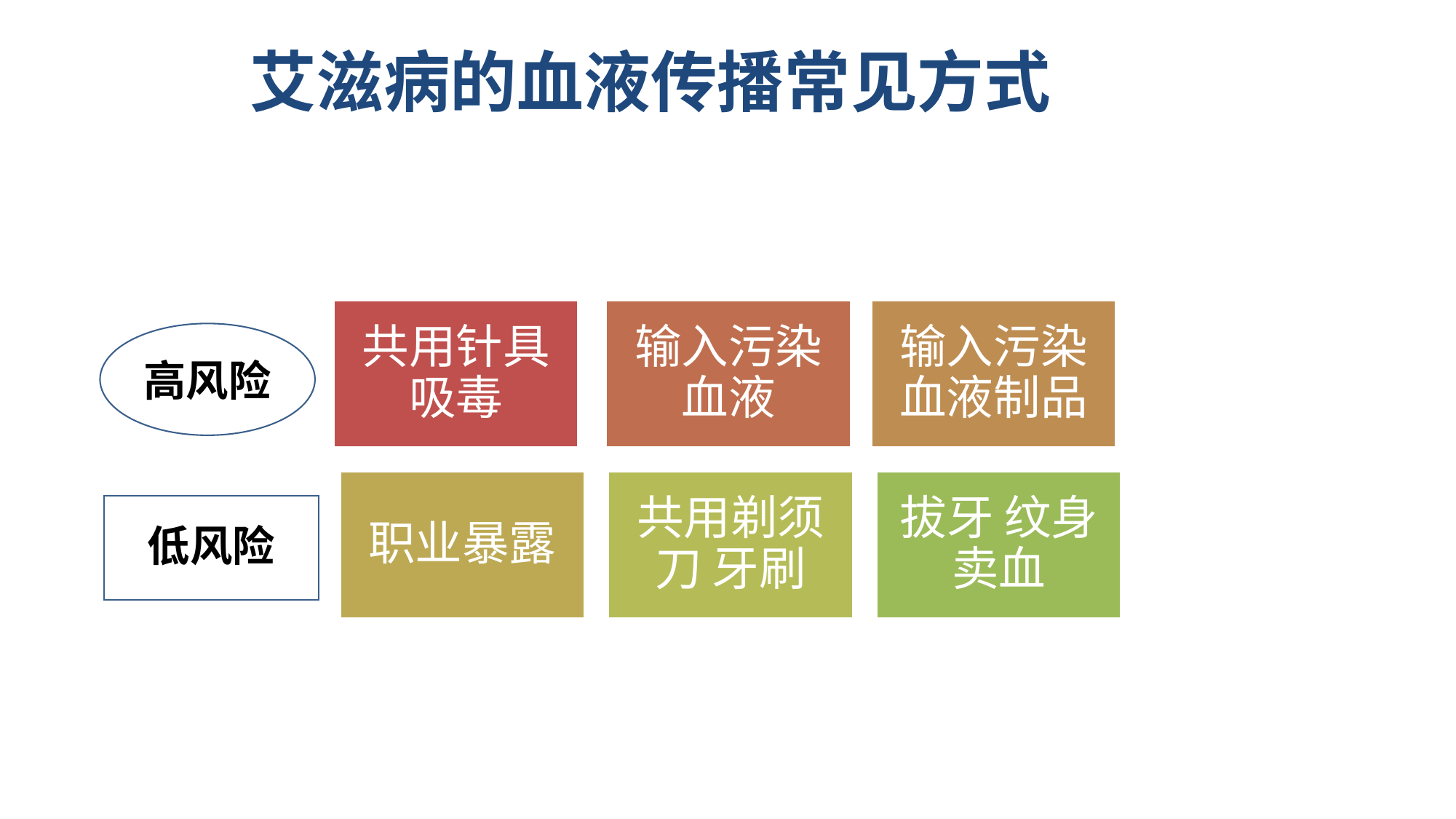

#
艾滋病的血液传播常见方式

共用针具吸毒
输入污染血液
输入污染血液制品
职业暴露
共用剃须刀 牙刷
拔牙 纹身卖血
高风险
低风险